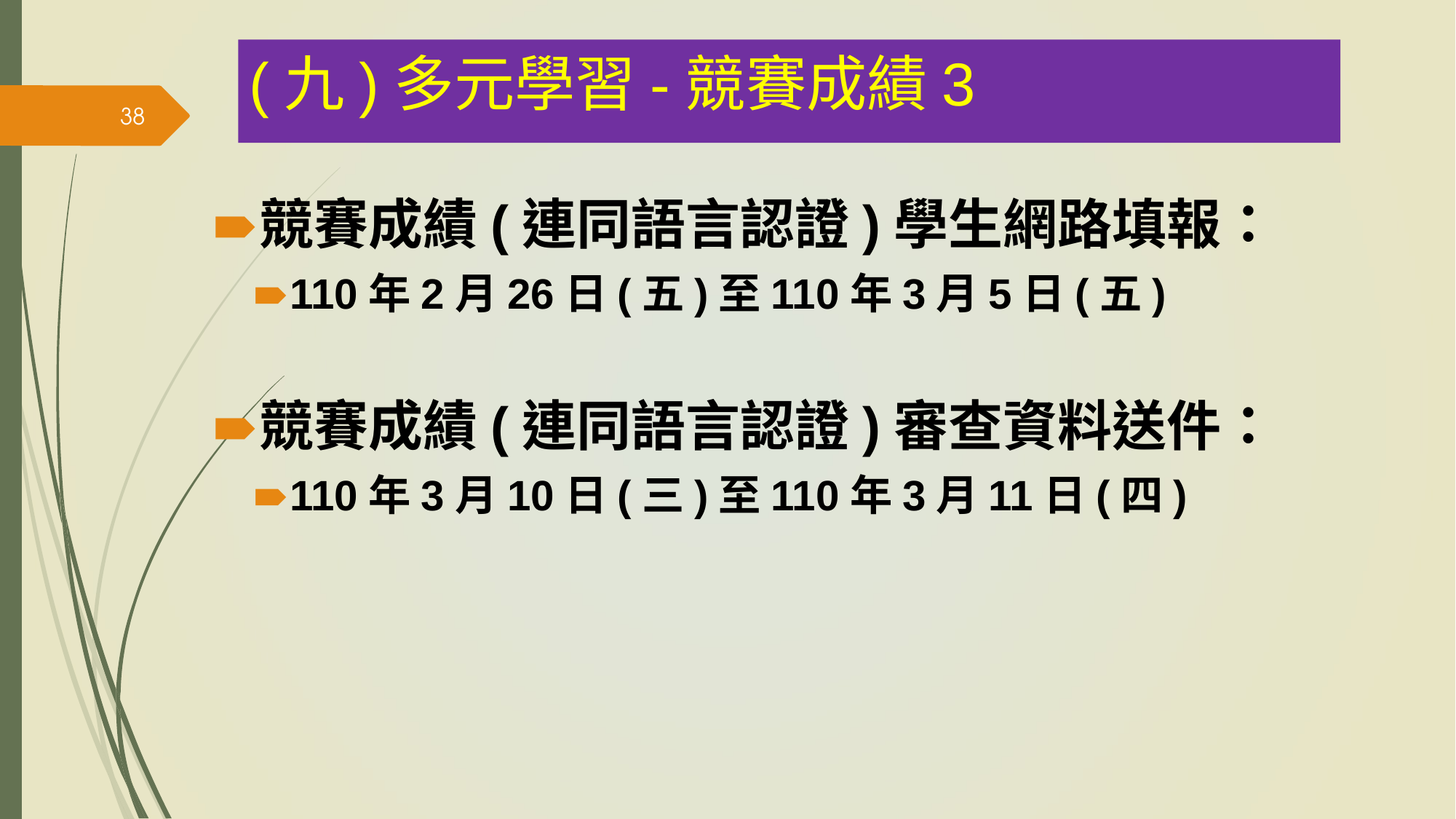

(九)多元學習-競賽成績3
38
競賽成績(連同語言認證)學生網路填報：
110年2月26日(五)至110年3月5日(五)

競賽成績(連同語言認證)審查資料送件：
110年3月10日(三)至110年3月11日(四)